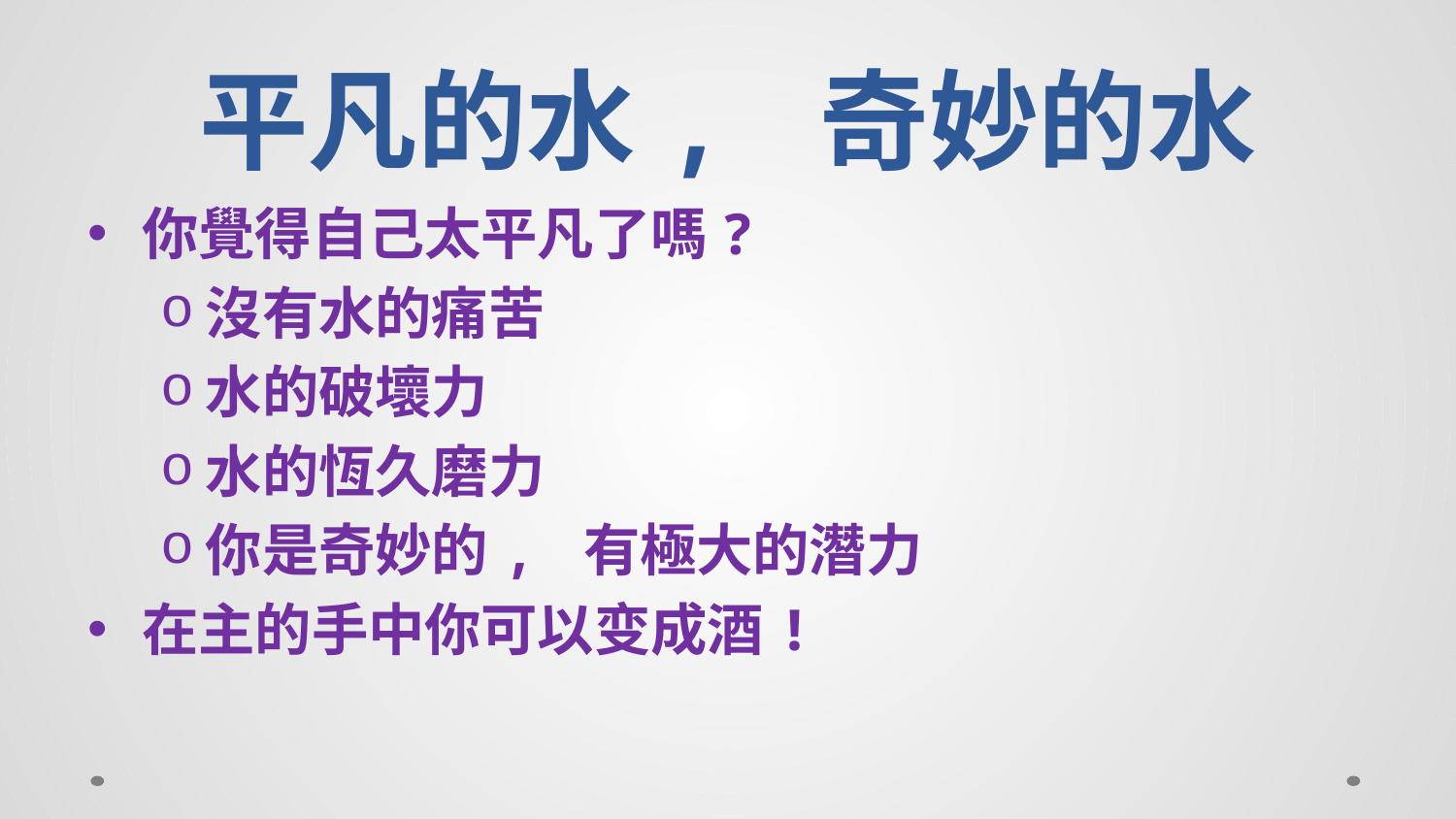

# 平凡的水, 奇妙的水
你覺得自己太平凡了嗎?
沒有水的痛苦
水的破壞力
水的恆久磨力
你是奇妙的, 有極大的潛力
在主的手中你可以变成酒!